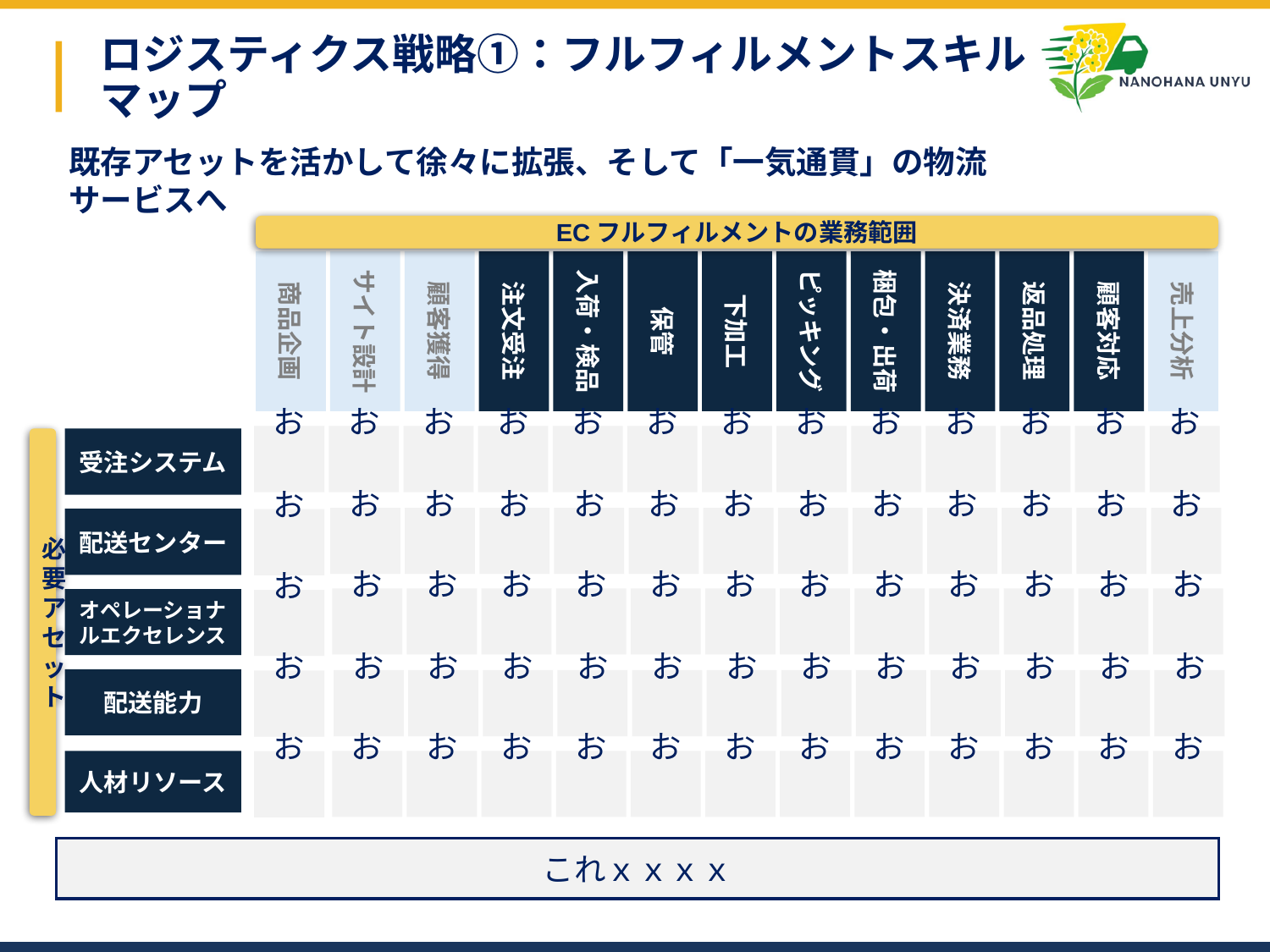

# ロジスティクス戦略①：フルフィルメントスキルマップ

既存アセットを活かして徐々に拡張、そして「一気通貫」の物流サービスへ

ECフルフィルメントの業務範囲
商品企画
サイト設計
顧客獲得
注文受注
入荷・検品
保管
下加工
ピッキング
梱包・出荷
決済業務
返品処理
顧客対応
売上分析
お
お
お
お
お
お
お
お
お
お
お
お
お
必要アセット
受注システム
お
お
お
お
お
お
お
お
お
お
お
お
配送センター
お
お
お
お
お
お
お
お
お
お
お
お
お
オペレーショナルエクセレンス
お
配送能力
お
お
お
お
お
お
お
お
お
お
お
お
お
人材リソース
お
お
お
お
お
お
お
お
お
お
お
お
お
これｘｘｘｘ